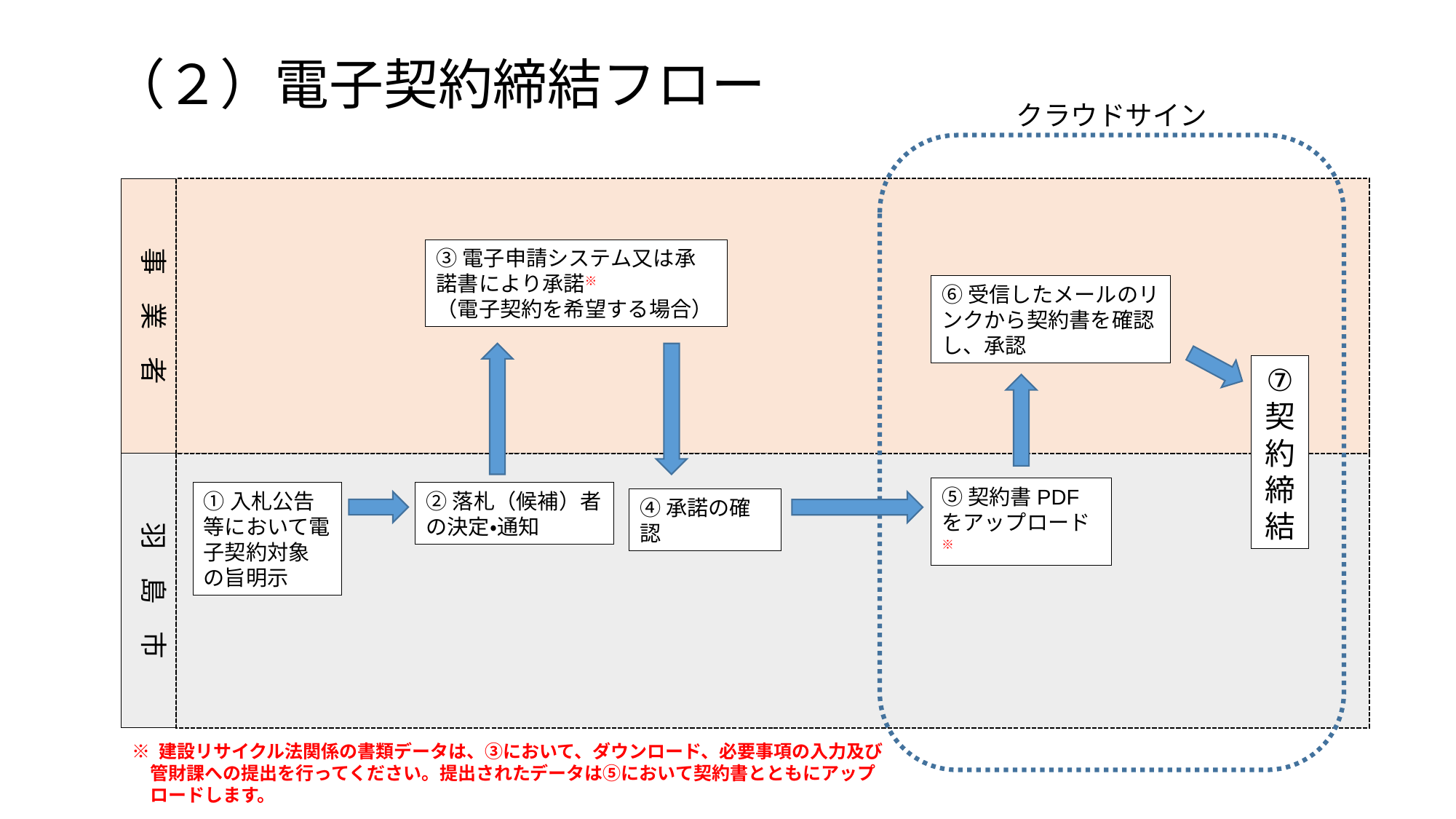

# （２）電子契約締結フロー
クラウドサイン

事　業　者

③電子申請システム又は承諾書により承諾※
（電子契約を希望する場合）
⑥受信したメールのリンクから契約書を確認し、承認

⑦
契
約
締
結

羽　島　市

⑤契約書PDFをアップロード※
①入札公告等において電子契約対象の旨明示
②落札（候補）者の決定・通知
④承諾の確認

※ 建設リサイクル法関係の書類データは、③において、ダウンロード、必要事項の入力及び
　管財課への提出を行ってください。提出されたデータは⑤において契約書とともにアップ
　ロードします。